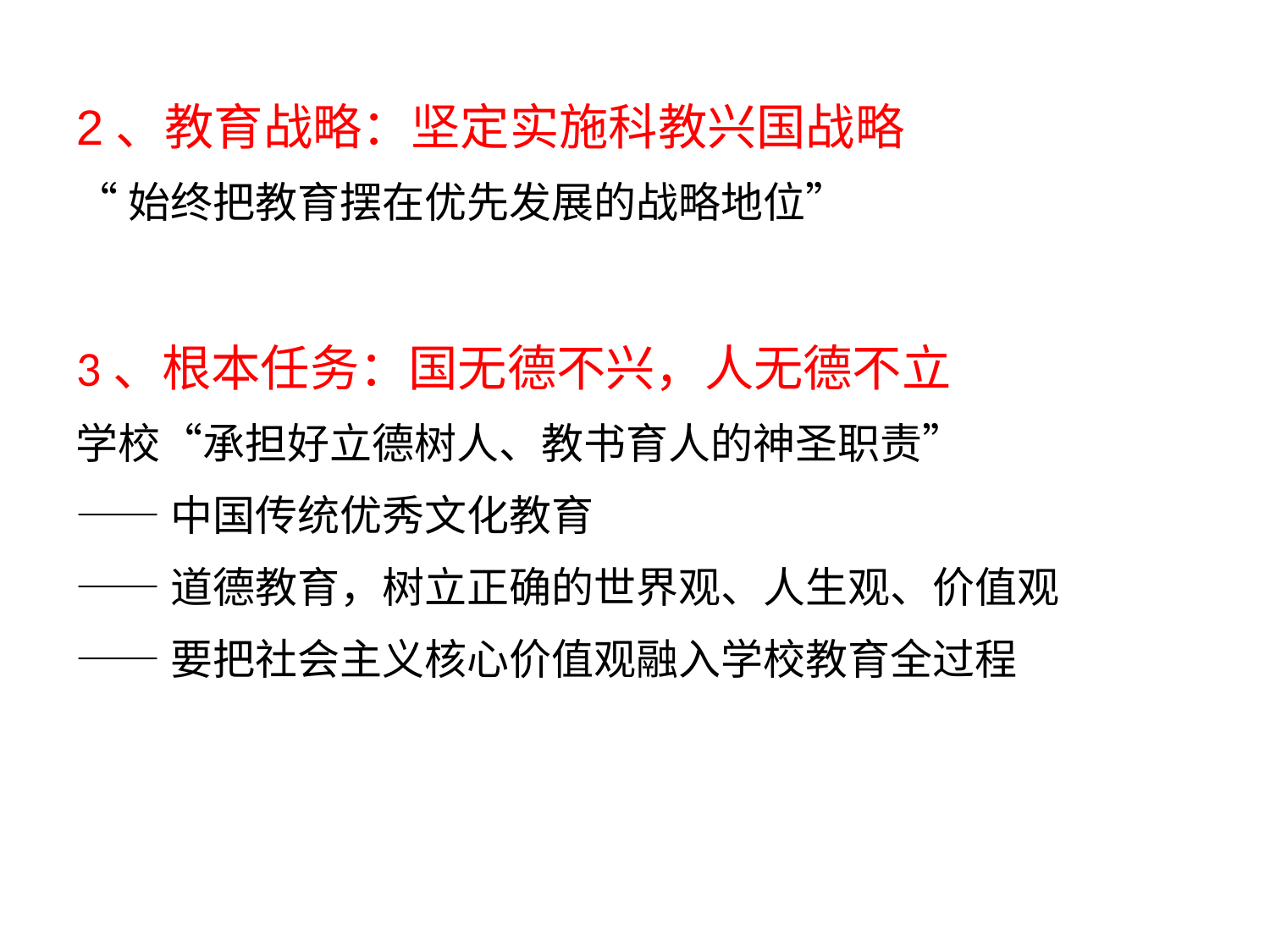

2、教育战略：坚定实施科教兴国战略
“始终把教育摆在优先发展的战略地位”

3、根本任务：国无德不兴，人无德不立
学校“承担好立德树人、教书育人的神圣职责”
——中国传统优秀文化教育
——道德教育，树立正确的世界观、人生观、价值观
——要把社会主义核心价值观融入学校教育全过程